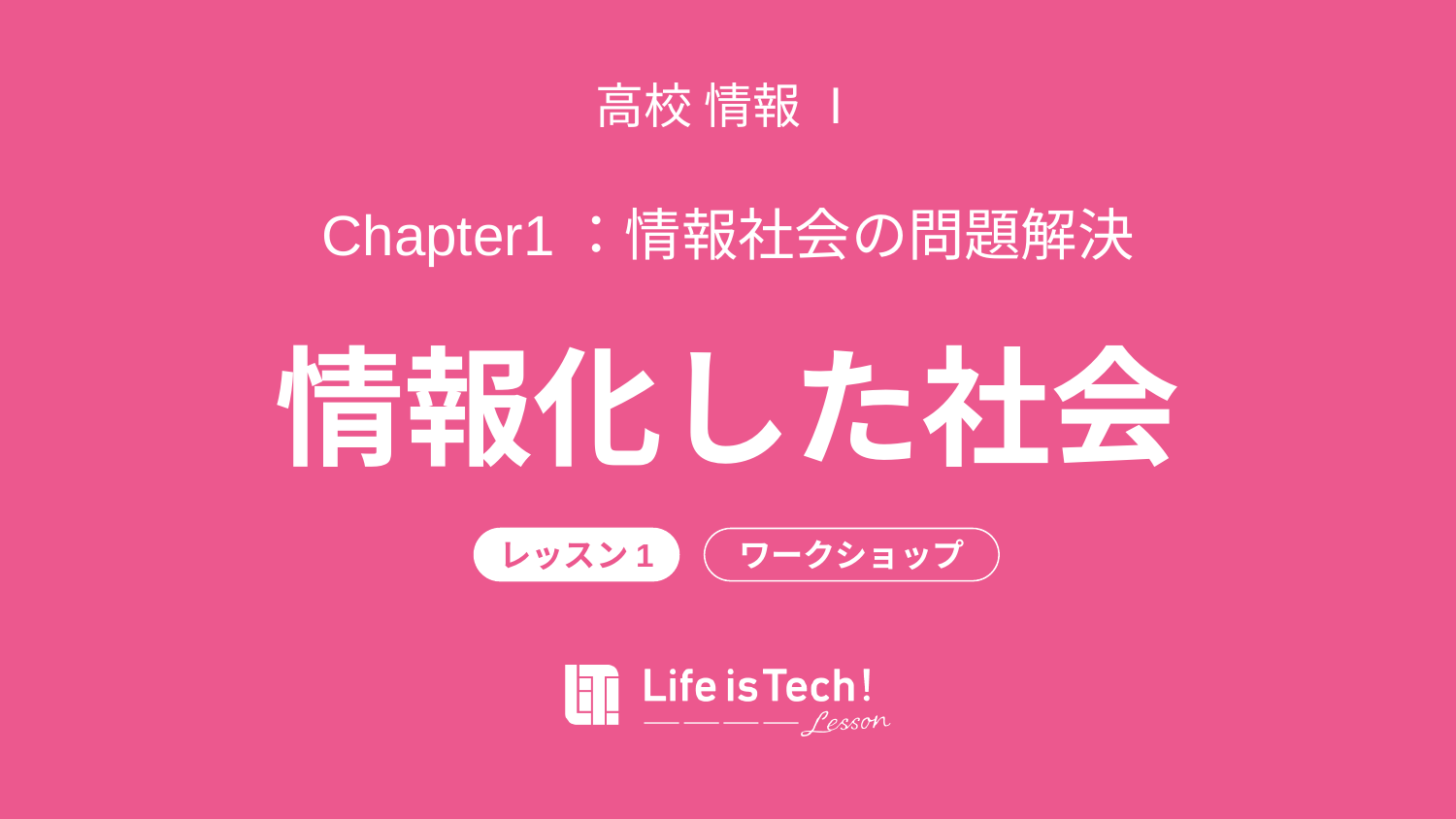

高校 情報 Ⅰ
# 情報化した社会
Chapter1：情報社会の問題解決

ワークショップ
レッスン1